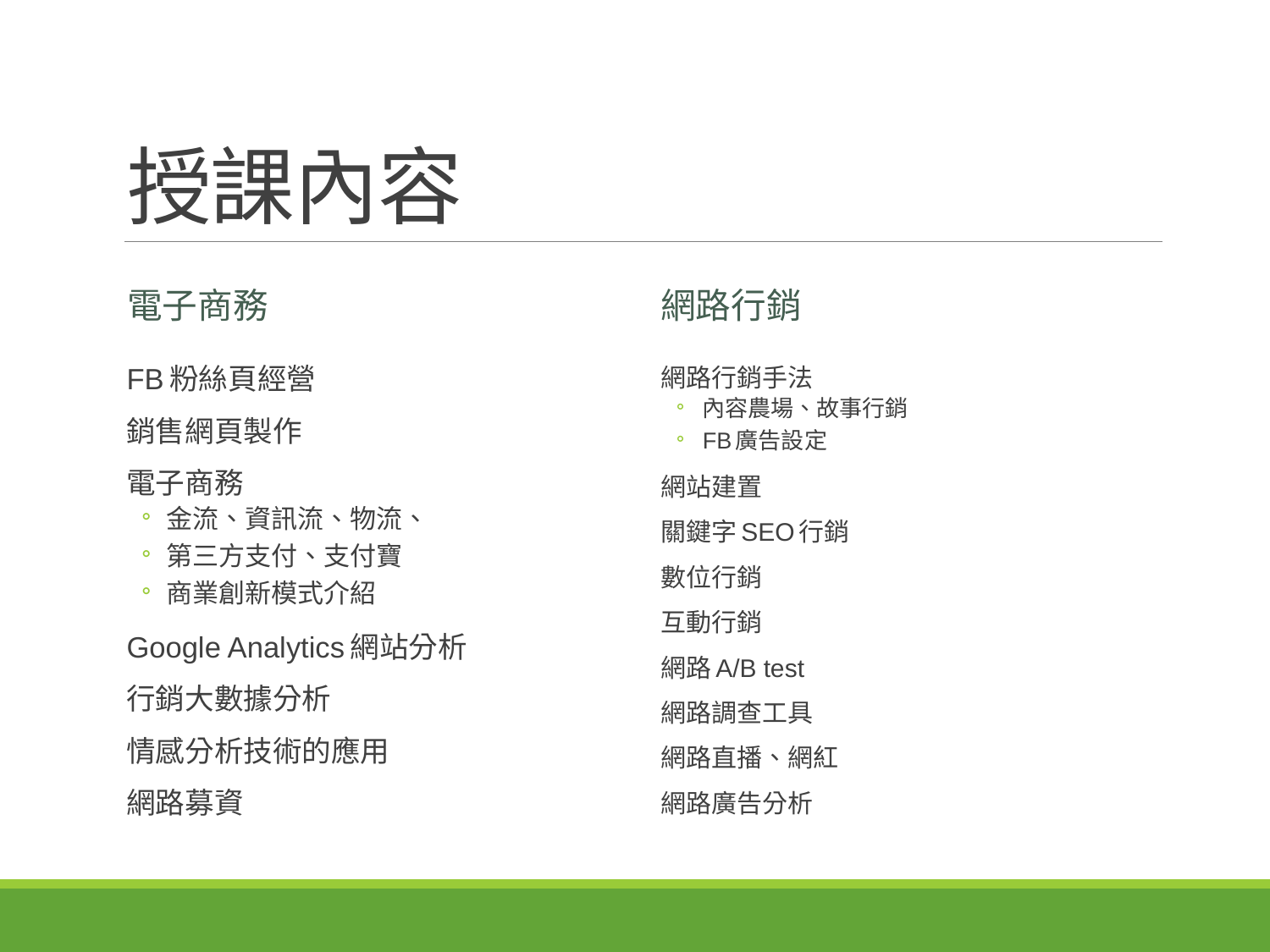

# 授課內容
電子商務
網路行銷
FB粉絲頁經營
銷售網頁製作
電子商務
金流、資訊流、物流、
第三方支付、支付寶
商業創新模式介紹
Google Analytics網站分析
行銷大數據分析
情感分析技術的應用
網路募資

網路行銷手法
內容農場、故事行銷
FB廣告設定
網站建置
關鍵字SEO行銷
數位行銷
互動行銷
網路A/B test
網路調查工具
網路直播、網紅
網路廣告分析